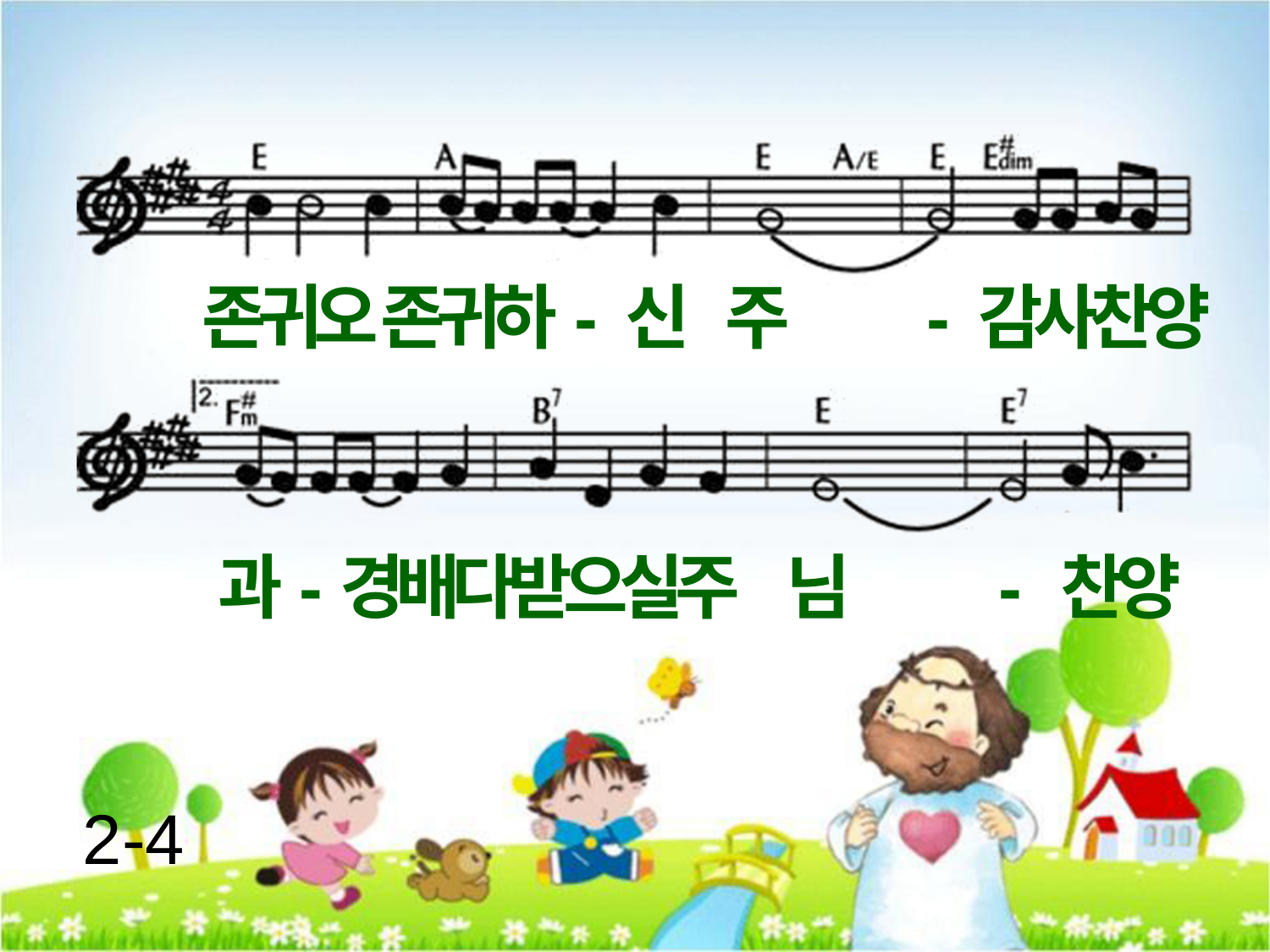

존귀오 존귀하- 신    주           - 감사찬양
과-경배다받으실주     님            -  찬양
2-4